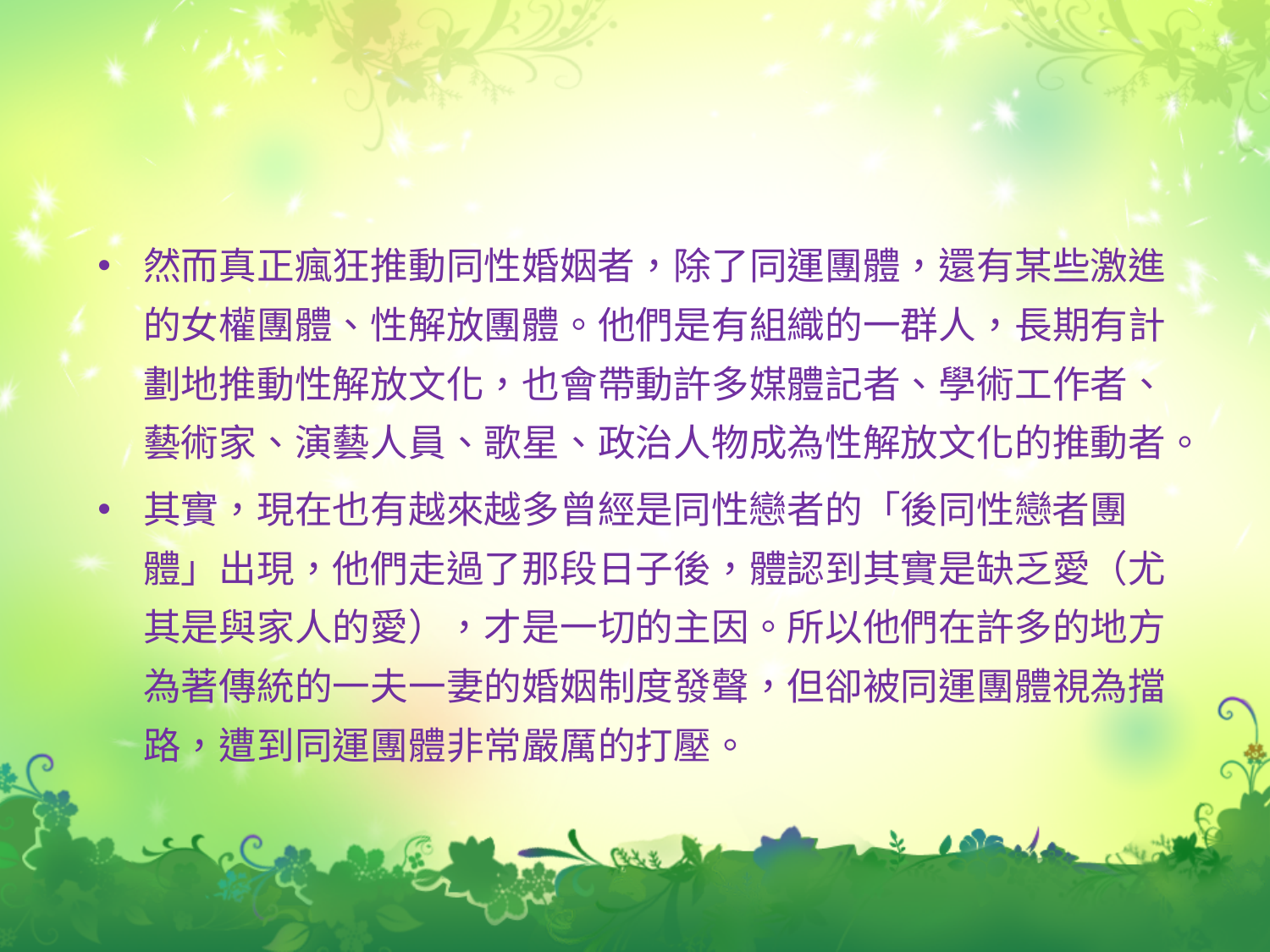

#
然而真正瘋狂推動同性婚姻者，除了同運團體，還有某些激進的女權團體、性解放團體。他們是有組織的一群人，長期有計劃地推動性解放文化，也會帶動許多媒體記者、學術工作者、藝術家、演藝人員、歌星、政治人物成為性解放文化的推動者。
其實，現在也有越來越多曾經是同性戀者的「後同性戀者團體」出現，他們走過了那段日子後，體認到其實是缺乏愛（尤其是與家人的愛），才是一切的主因。所以他們在許多的地方為著傳統的一夫一妻的婚姻制度發聲，但卻被同運團體視為擋路，遭到同運團體非常嚴厲的打壓。